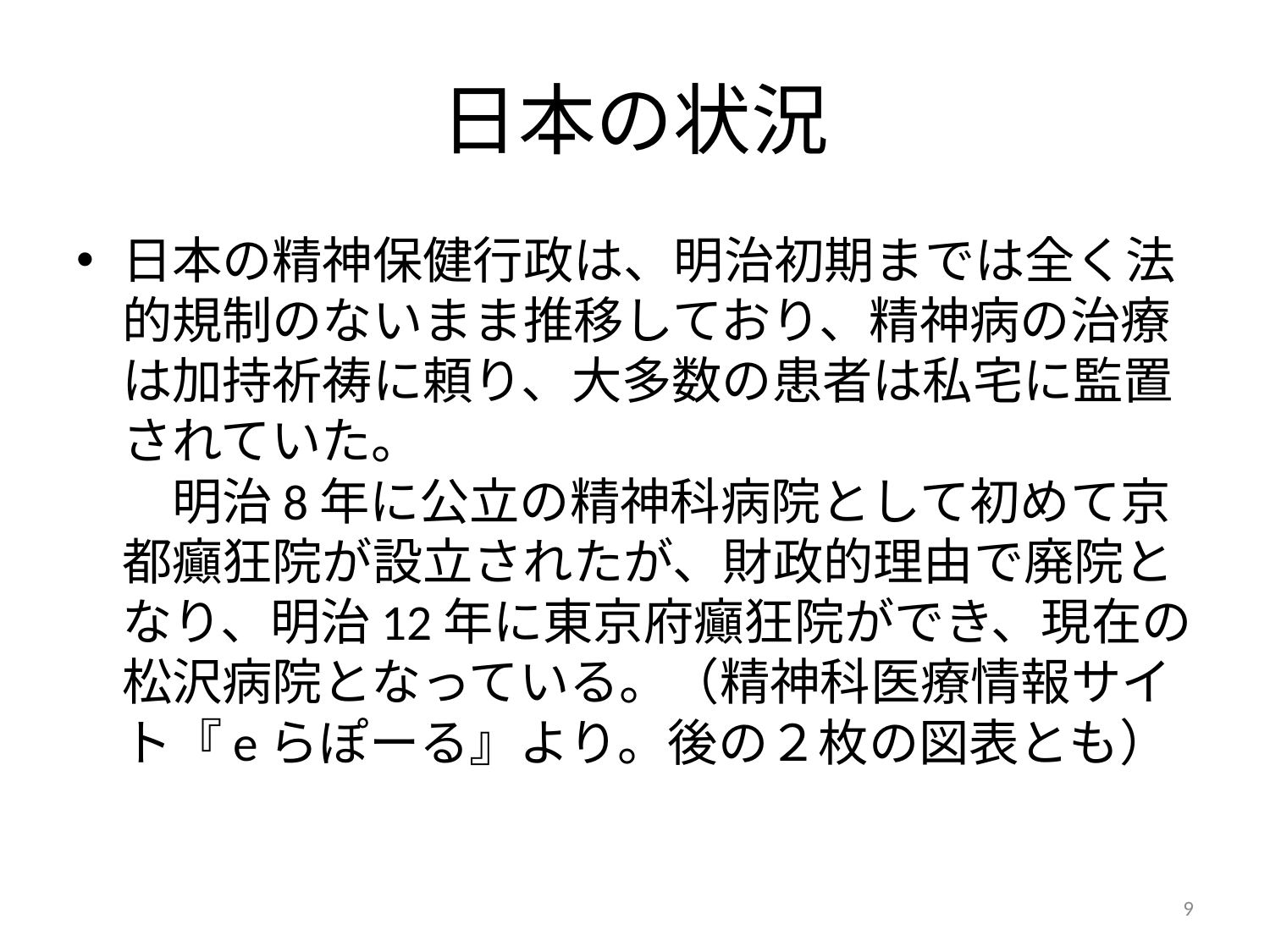

# 日本の状況
日本の精神保健行政は、明治初期までは全く法的規制のないまま推移しており、精神病の治療は加持祈祷に頼り、大多数の患者は私宅に監置されていた。
　明治8年に公立の精神科病院として初めて京都癲狂院が設立されたが、財政的理由で廃院となり、明治12年に東京府癲狂院ができ、現在の松沢病院となっている。（精神科医療情報サイト『eらぽーる』より。後の２枚の図表とも）
9